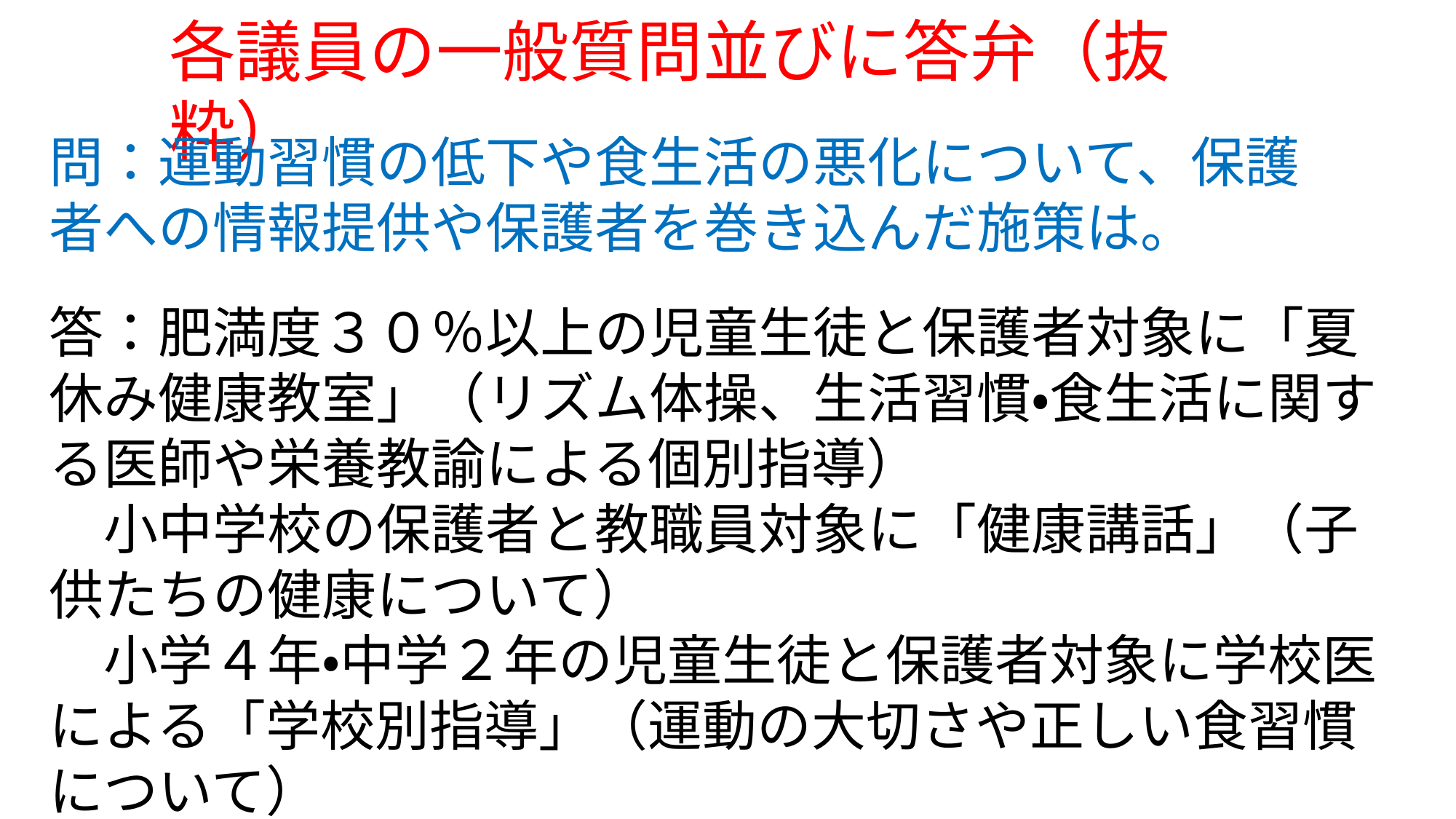

各議員の一般質問並びに答弁（抜粋）
問：運動習慣の低下や食生活の悪化について、保護者への情報提供や保護者を巻き込んだ施策は。
答：肥満度３０％以上の児童生徒と保護者対象に「夏休み健康教室」（リズム体操、生活習慣・食生活に関する医師や栄養教諭による個別指導）
　小中学校の保護者と教職員対象に「健康講話」（子供たちの健康について）
　小学４年・中学２年の児童生徒と保護者対象に学校医による「学校別指導」（運動の大切さや正しい食習慣について）